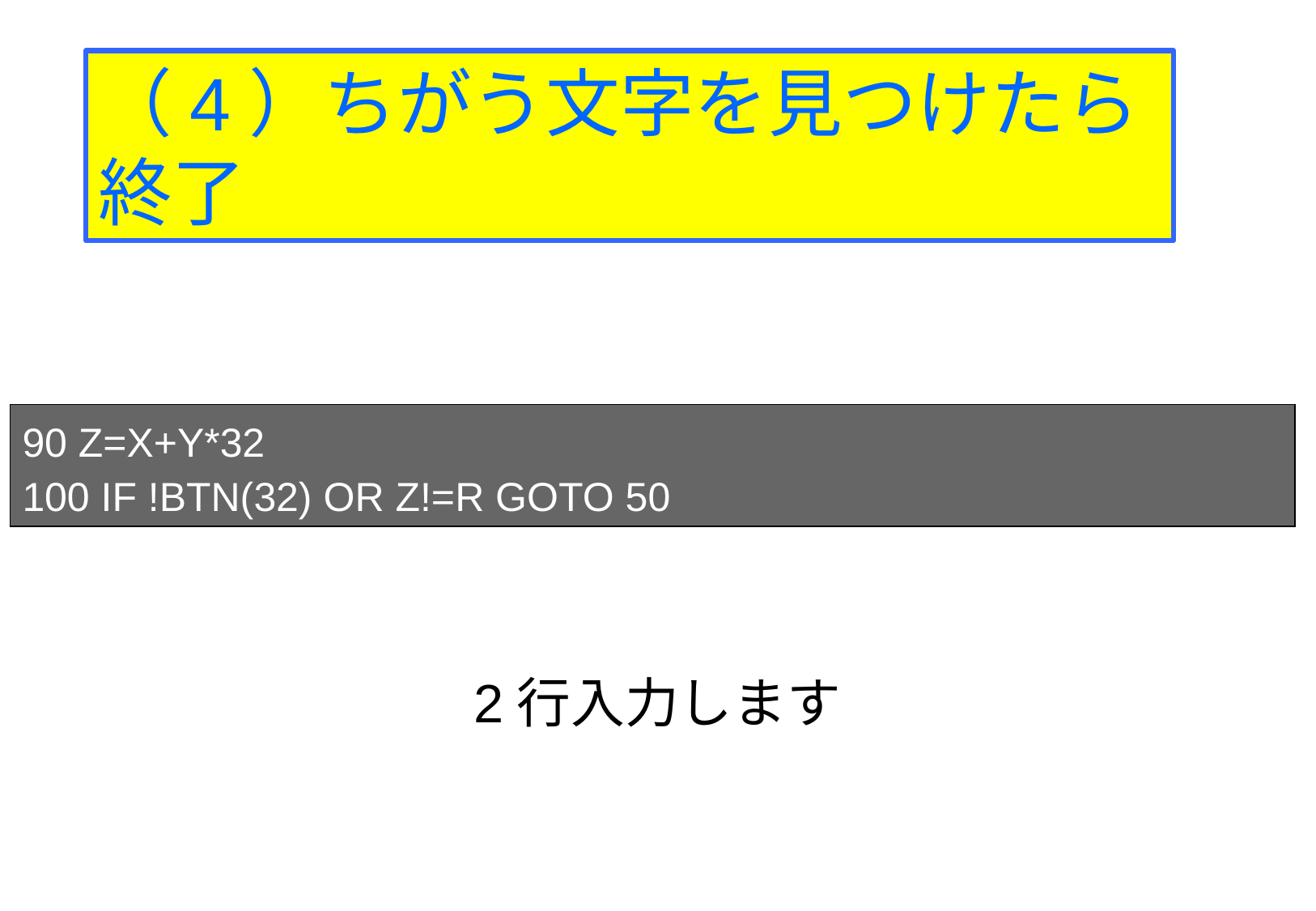

（4）ちがう文字を見つけたら終了
90 Z=X+Y*32
100 IF !BTN(32) OR Z!=R GOTO 50
2行入力します